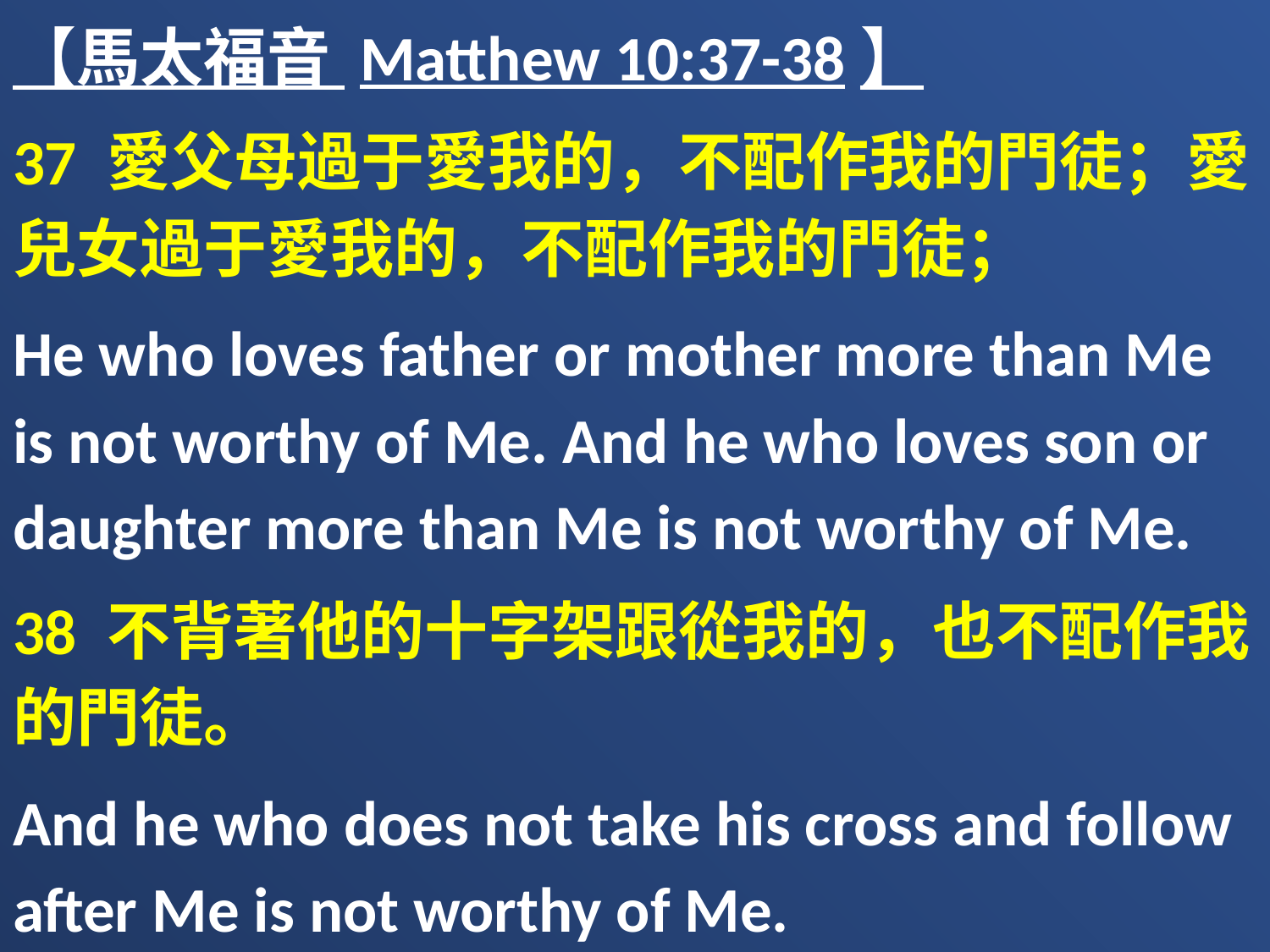

【馬太福音 Matthew 10:37-38】
37 愛父母過于愛我的，不配作我的門徒；愛兒女過于愛我的，不配作我的門徒；
He who loves father or mother more than Me is not worthy of Me. And he who loves son or daughter more than Me is not worthy of Me.
38 不背著他的十字架跟從我的，也不配作我的門徒。
And he who does not take his cross and follow after Me is not worthy of Me.